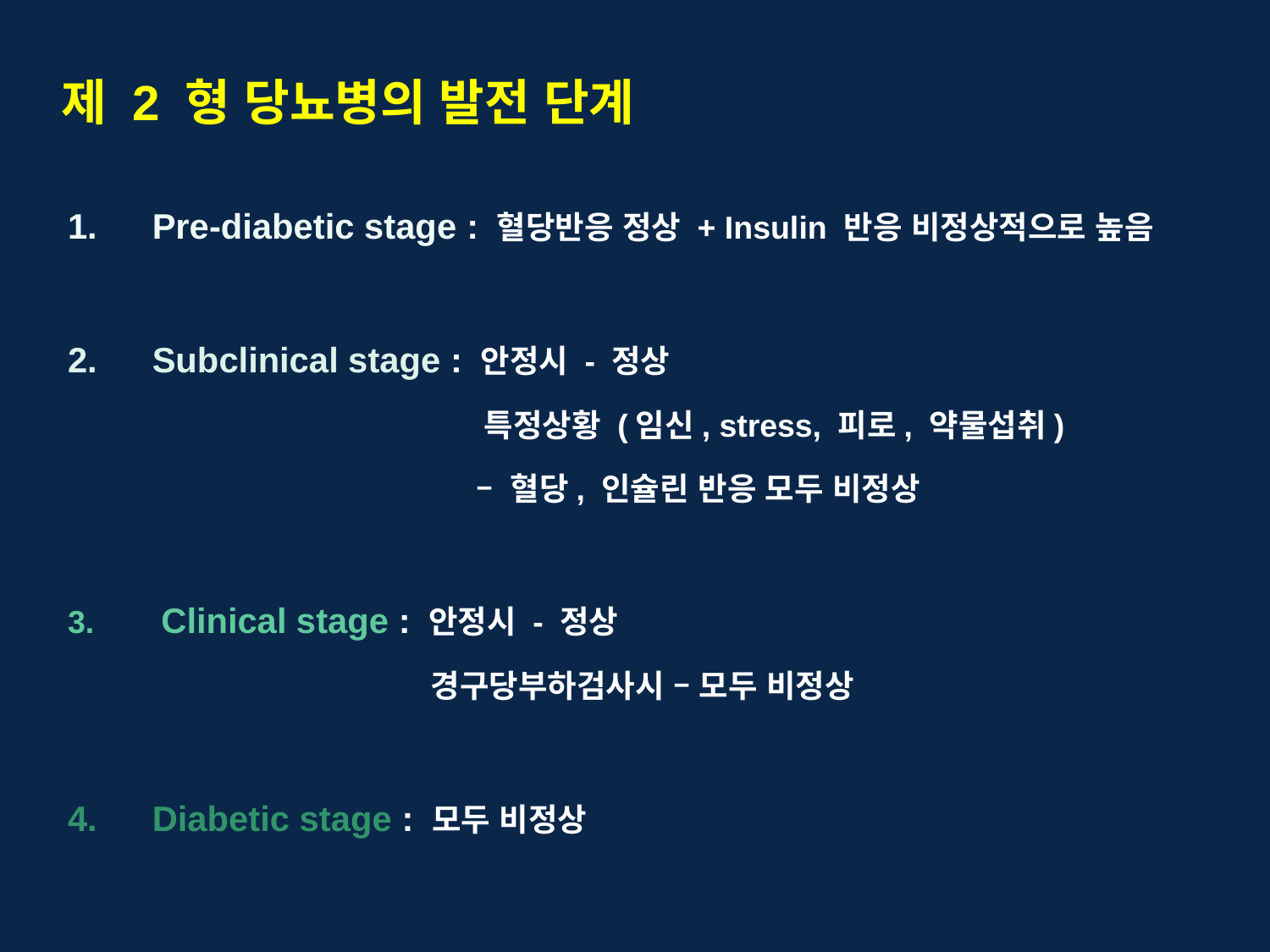

# 제 2 형 당뇨병의 발전 단계
Pre-diabetic stage : 혈당반응 정상 + Insulin 반응 비정상적으로 높음

Subclinical stage : 안정시 - 정상
                                              특정상황 (임신, stress, 피로, 약물섭취)
                                              – 혈당, 인슐린 반응 모두 비정상

 Clinical stage : 안정시 - 정상
                                        경구당부하검사시 – 모두 비정상

Diabetic stage : 모두 비정상